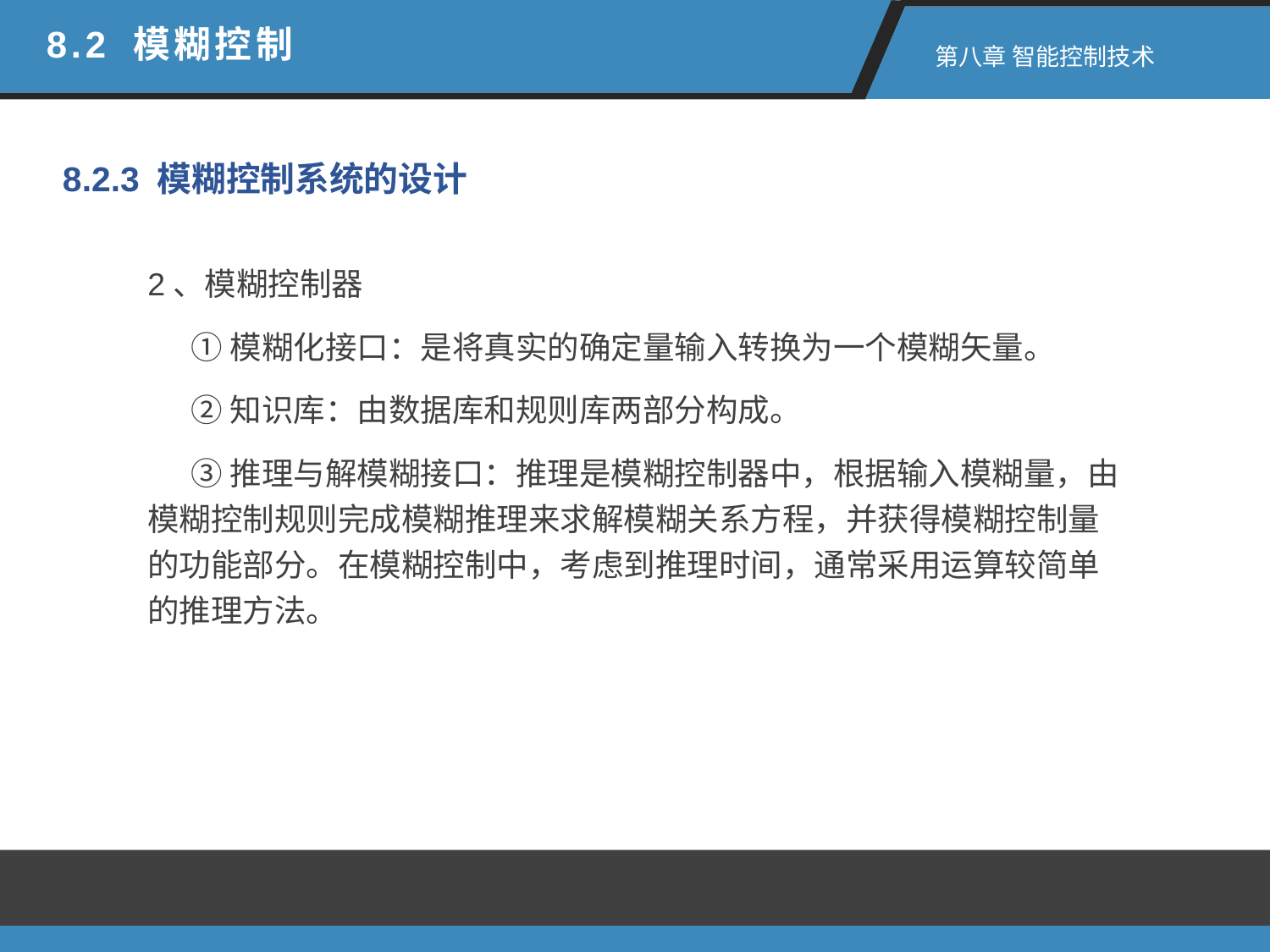

8.2 模糊控制
  第八章 智能控制技术
8.2.3 模糊控制系统的设计
2、模糊控制器
      ①模糊化接口：是将真实的确定量输入转换为一个模糊矢量。
      ②知识库：由数据库和规则库两部分构成。
      ③推理与解模糊接口：推理是模糊控制器中，根据输入模糊量，由模糊控制规则完成模糊推理来求解模糊关系方程，并获得模糊控制量的功能部分。在模糊控制中，考虑到推理时间，通常采用运算较简单的推理方法。